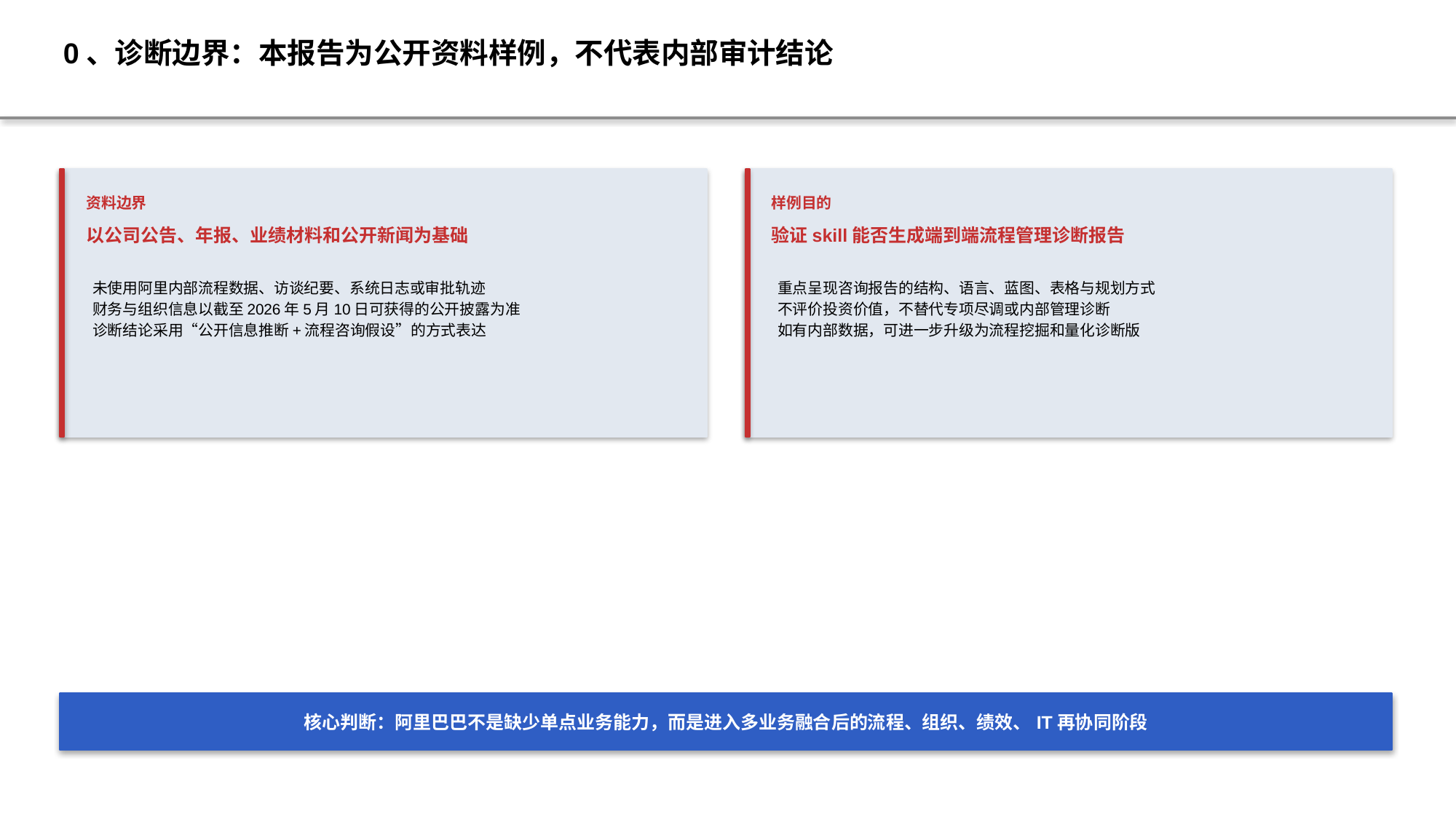

0、诊断边界：本报告为公开资料样例，不代表内部审计结论

资料边界
样例目的
以公司公告、年报、业绩材料和公开新闻为基础
验证skill能否生成端到端流程管理诊断报告
未使用阿里内部流程数据、访谈纪要、系统日志或审批轨迹
财务与组织信息以截至2026年5月10日可获得的公开披露为准
诊断结论采用“公开信息推断+流程咨询假设”的方式表达
重点呈现咨询报告的结构、语言、蓝图、表格与规划方式
不评价投资价值，不替代专项尽调或内部管理诊断
如有内部数据，可进一步升级为流程挖掘和量化诊断版
核心判断：阿里巴巴不是缺少单点业务能力，而是进入多业务融合后的流程、组织、绩效、IT再协同阶段